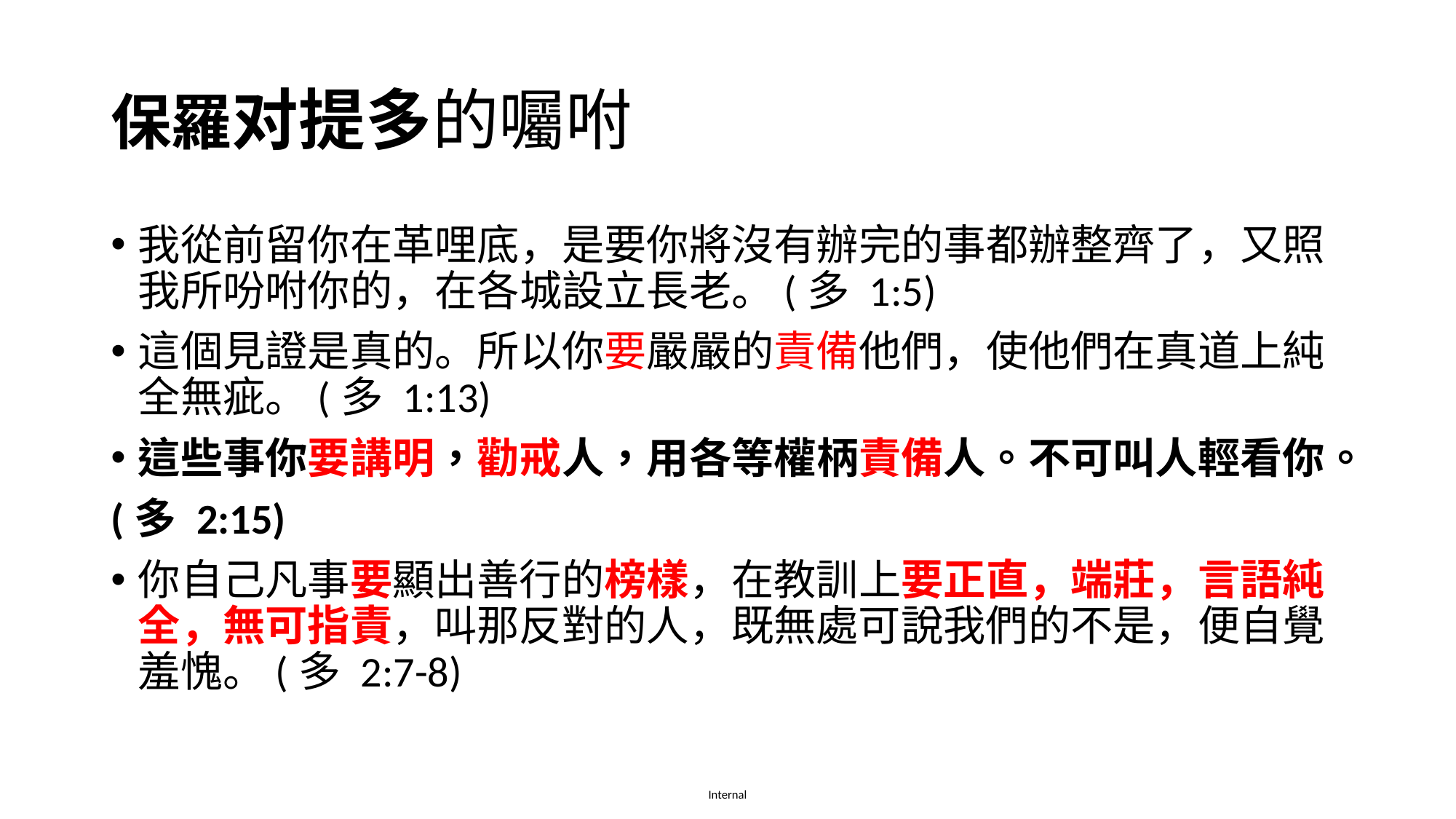

# 保羅对提多的囑咐
我從前留你在革哩底，是要你將沒有辦完的事都辦整齊了，又照我所吩咐你的，在各城設立長老。(多 1:5)
這個見證是真的。所以你要嚴嚴的責備他們，使他們在真道上純全無疵。(多 1:13)
這些事你要講明，勸戒人，用各等權柄責備人。不可叫人輕看你。
(多 2:15)
你自己凡事要顯出善行的榜樣，在教訓上要正直，端莊，言語純全，無可指責，叫那反對的人，既無處可說我們的不是，便自覺羞愧。(多 2:7-8)